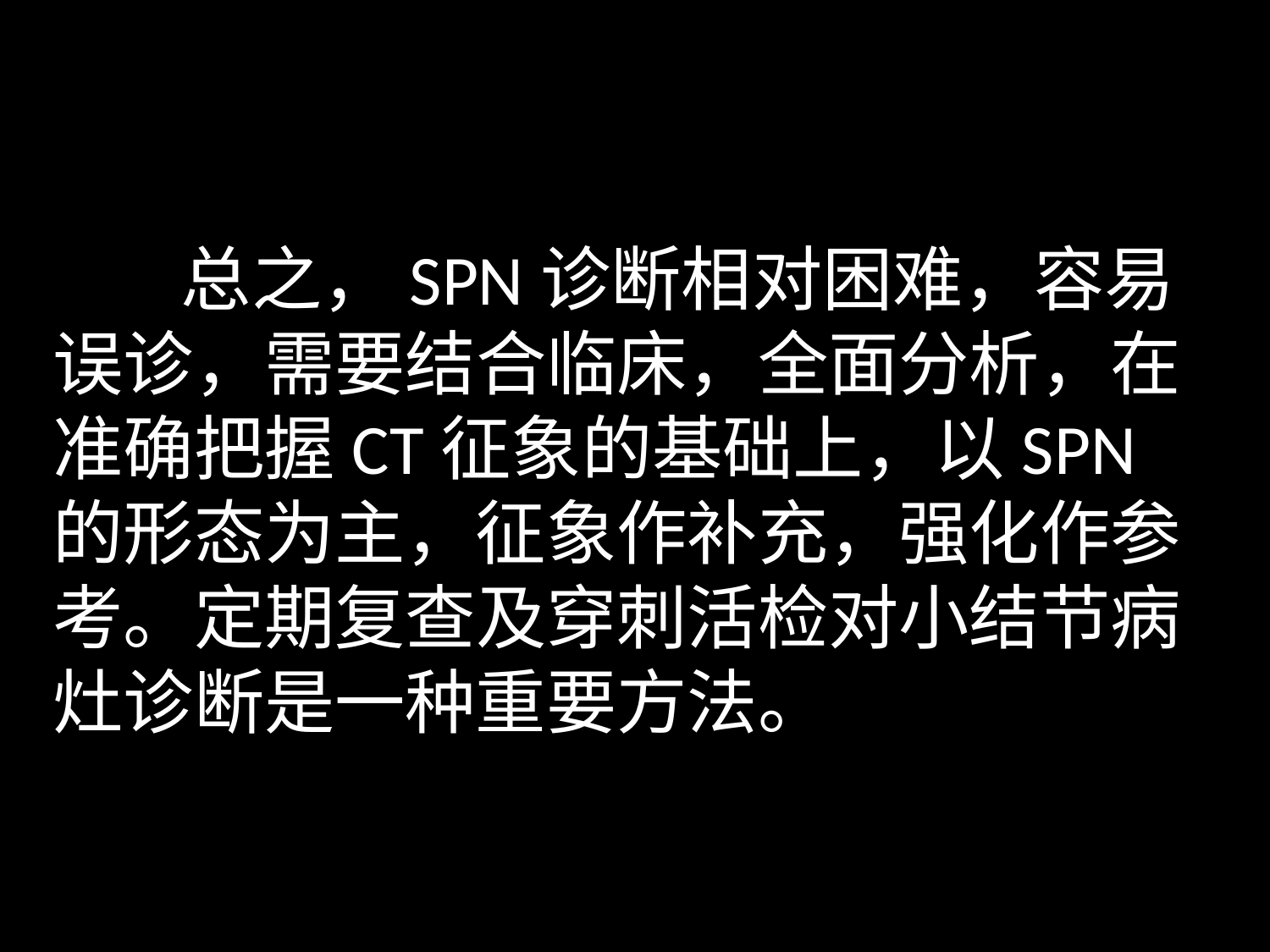

总之，SPN诊断相对困难，容易误诊，需要结合临床，全面分析，在准确把握CT征象的基础上，以SPN的形态为主，征象作补充，强化作参考。定期复查及穿刺活检对小结节病灶诊断是一种重要方法。